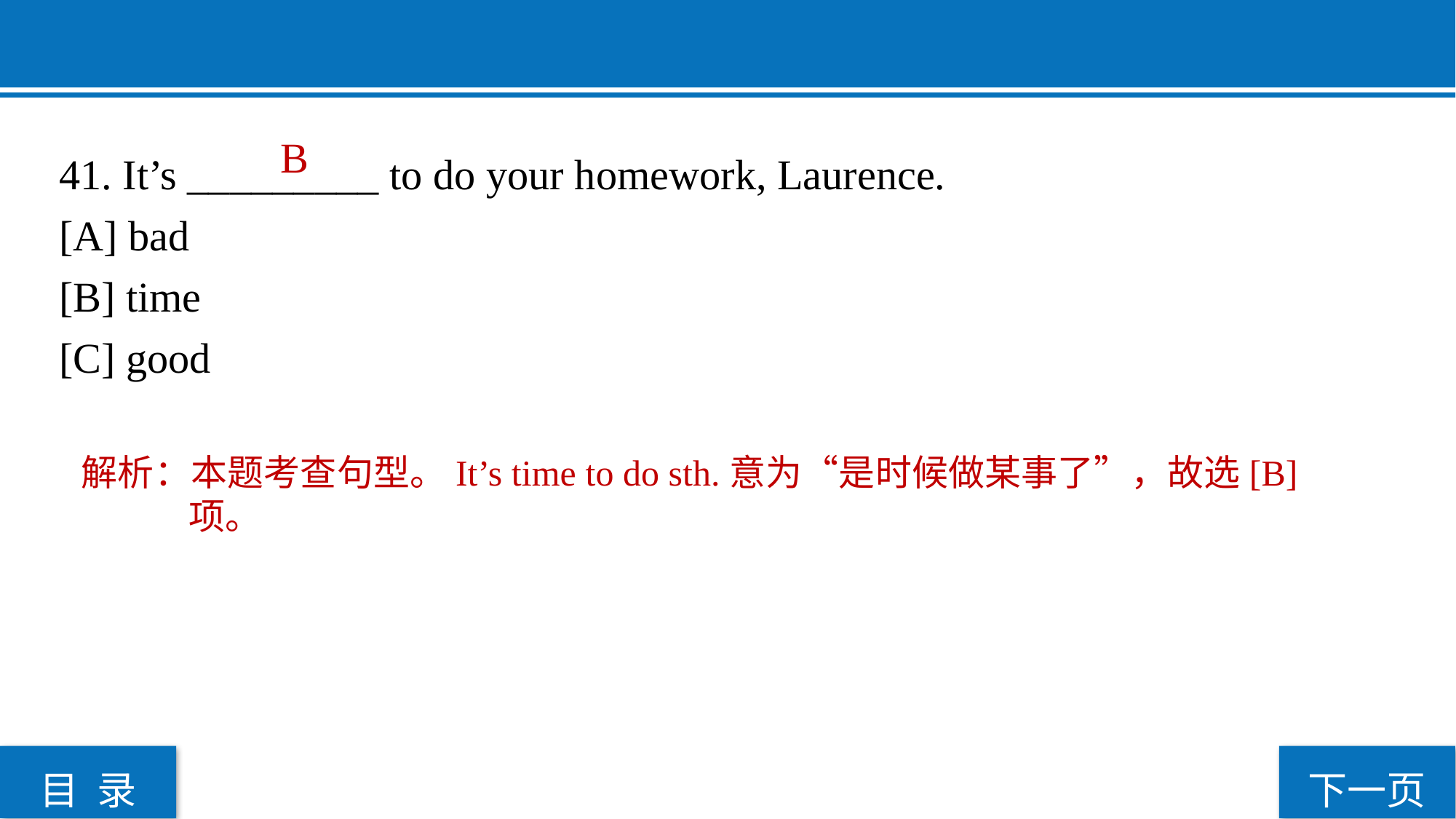

B
41. It’s _________ to do your homework, Laurence.
[A] bad
[B] time
[C] good
解析：本题考查句型。It’s time to do sth.意为“是时候做某事了”，故选[B]项。